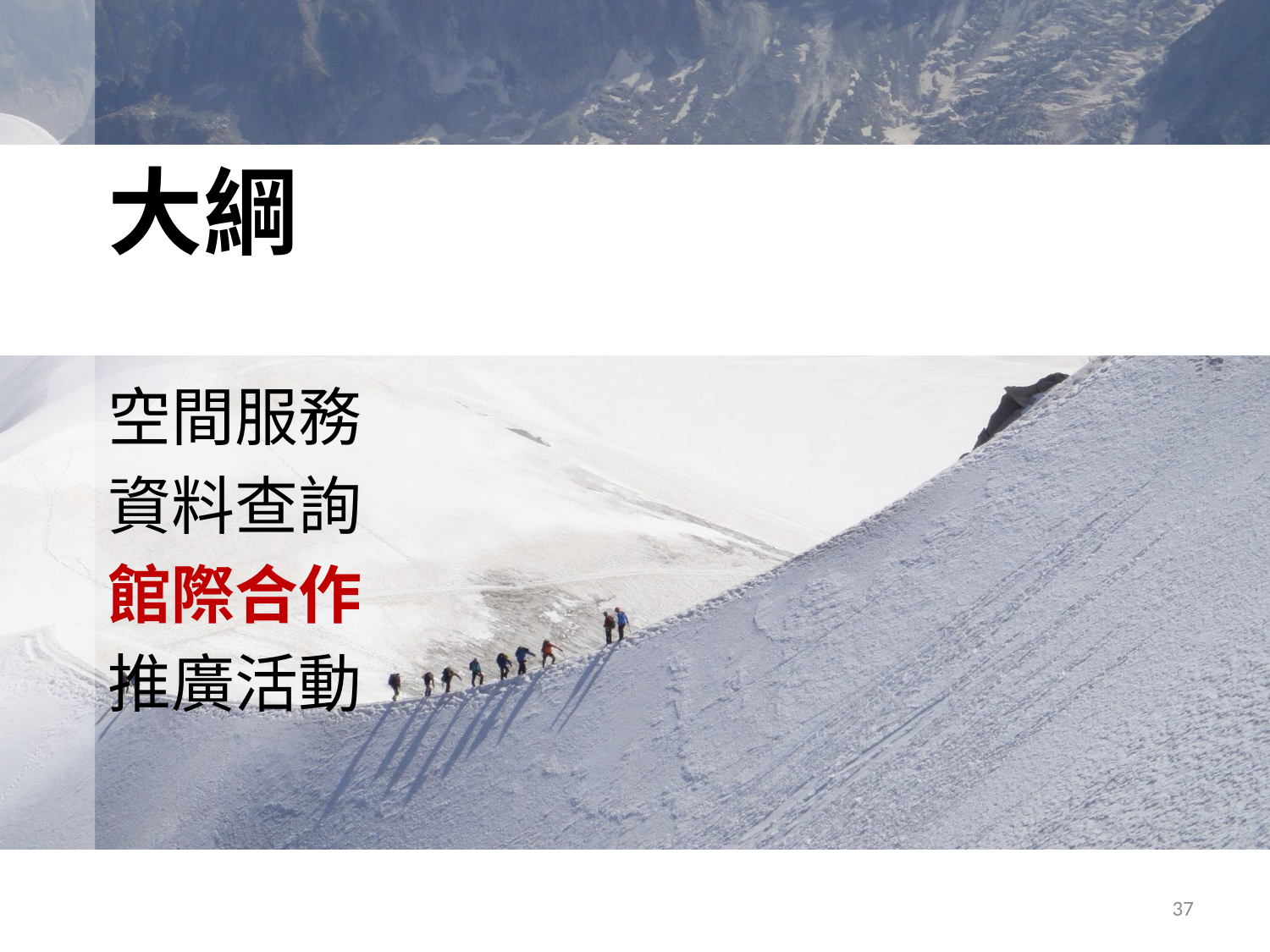

# 大綱
空間服務
資料查詢
館際合作
推廣活動
37